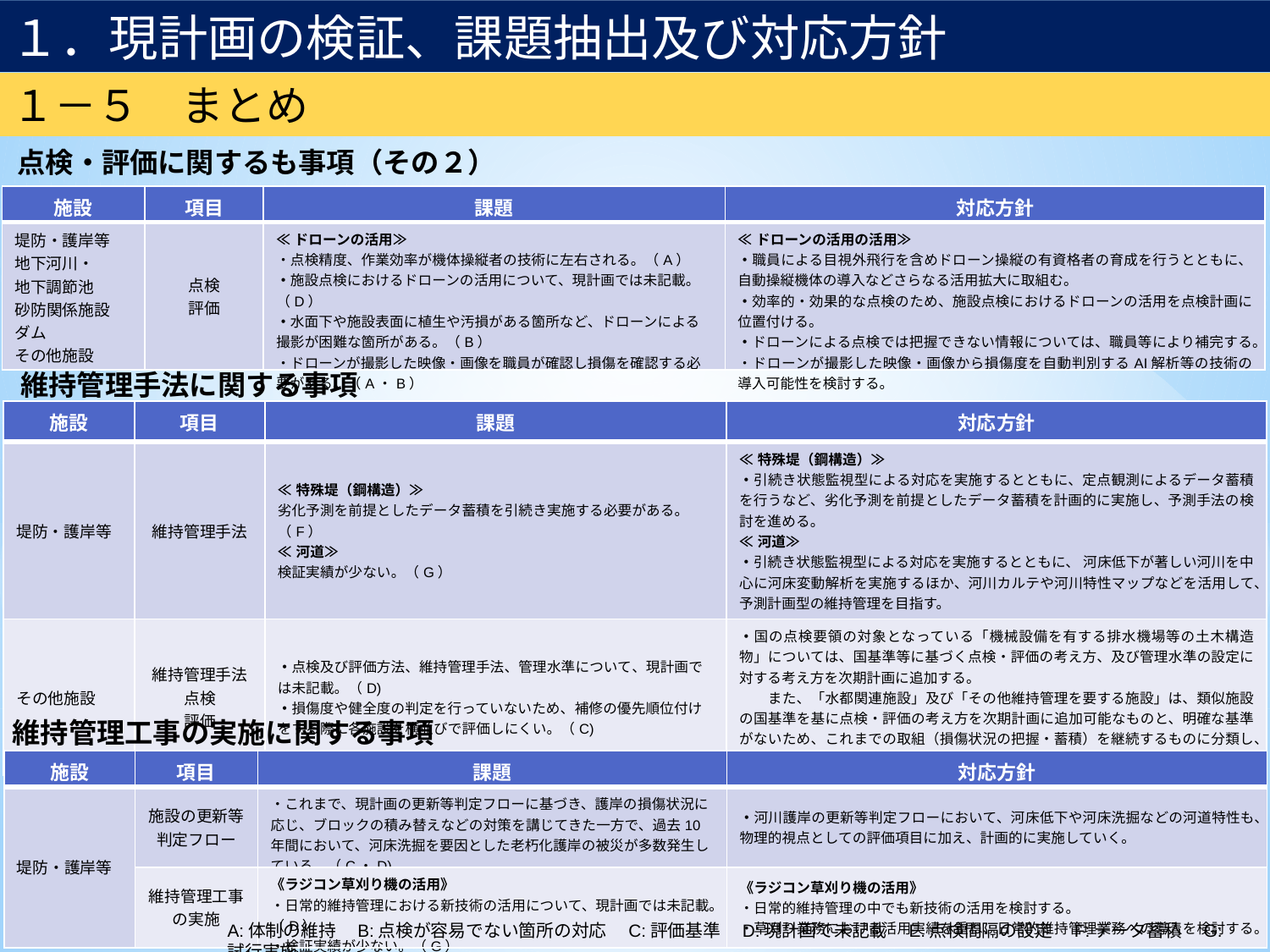

１．現計画の検証、課題抽出及び対応方針
１－５　まとめ
点検・評価に関するも事項（その２）
| 施設 | 項目 | 課題 | 対応方針 |
| --- | --- | --- | --- |
| 堤防・護岸等 地下河川・ 地下調節池 砂防関係施設 ダム その他施設 | 点検 評価 | ≪ドローンの活用≫ ・点検精度、作業効率が機体操縦者の技術に左右される。（A） ・施設点検におけるドローンの活用について、現計画では未記載。（D） ・水面下や施設表面に植生や汚損がある箇所など、ドローンによる撮影が困難な箇所がある。（B） ・ドローンが撮影した映像・画像を職員が確認し損傷を確認する必要がある。（A・B） | ≪ドローンの活用の活用≫ ・職員による目視外飛行を含めドローン操縦の有資格者の育成を行うとともに、自動操縦機体の導入などさらなる活用拡大に取組む。 ・効率的・効果的な点検のため、施設点検におけるドローンの活用を点検計画に位置付ける。 ・ドローンによる点検では把握できない情報については、職員等により補完する。 ・ドローンが撮影した映像・画像から損傷度を自動判別するAI解析等の技術の導入可能性を検討する。 |
維持管理手法に関する事項
| 施設 | 項目 | 課題 | 対応方針 |
| --- | --- | --- | --- |
| 堤防・護岸等 | 維持管理手法 | ≪特殊堤（鋼構造）≫ 劣化予測を前提としたデータ蓄積を引続き実施する必要がある。（F） ≪河道≫ 検証実績が少ない。（G） | ≪特殊堤（鋼構造）≫ ・引続き状態監視型による対応を実施するとともに、定点観測によるデータ蓄積を行うなど、劣化予測を前提としたデータ蓄積を計画的に実施し、予測手法の検討を進める。 ≪河道≫ ・引続き状態監視型による対応を実施するとともに、 河床低下が著しい河川を中心に河床変動解析を実施するほか、河川カルテや河川特性マップなどを活用して、予測計画型の維持管理を目指す。 |
| その他施設 | 維持管理手法 点検 評価 | ・点検及び評価方法、維持管理手法、管理水準について、現計画では未記載。（D) ・損傷度や健全度の判定を行っていないため、補修の優先順位付けをする際に各施設を横並びで評価しにくい。（C) | ・国の点検要領の対象となっている「機械設備を有する排水機場等の土木構造物」については、国基準等に基づく点検・評価の考え方、及び管理水準の設定に対する考え方を次期計画に追加する。 　　また、「水都関連施設」及び「その他維持管理を要する施設」は、類似施設の国基準を基に点検・評価の考え方を次期計画に追加可能なものと、明確な基準がないため、これまでの取組（損傷状況の把握・蓄積）を継続するものに分類し、各々の考え方を次期計画に追加する。 |
維持管理工事の実施に関する事項
| 施設 | 項目 | 課題 | 対応方針 |
| --- | --- | --- | --- |
| 堤防・護岸等 | 施設の更新等判定フロー | ・これまで、現計画の更新等判定フローに基づき、護岸の損傷状況に応じ、ブロックの積み替えなどの対策を講じてきた一方で、過去10年間において、河床洗掘を要因とした老朽化護岸の被災が多数発生している。（C・D) | ・河川護岸の更新等判定フローにおいて、河床低下や河床洗掘などの河道特性も、物理的視点としての評価項目に加え、計画的に実施していく。 |
|  | 維持管理工事の実施 | 《ラジコン草刈り機の活用》 ・日常的維持管理における新技術の活用について、現計画では未記載。（D） ・検証実績が少ない。（G） | 《ラジコン草刈り機の活用》 ・日常的維持管理の中でも新技術の活用を検討する。 ・草刈り業務における活用実績を重ね、日常的維持管理業務への導入を検討する。 |
26
A:体制の維持　B:点検が容易でない箇所の対応　C:評価基準　D:現計画で未記載　E:点検間隔の設定　F:データ蓄積　G:試行実施